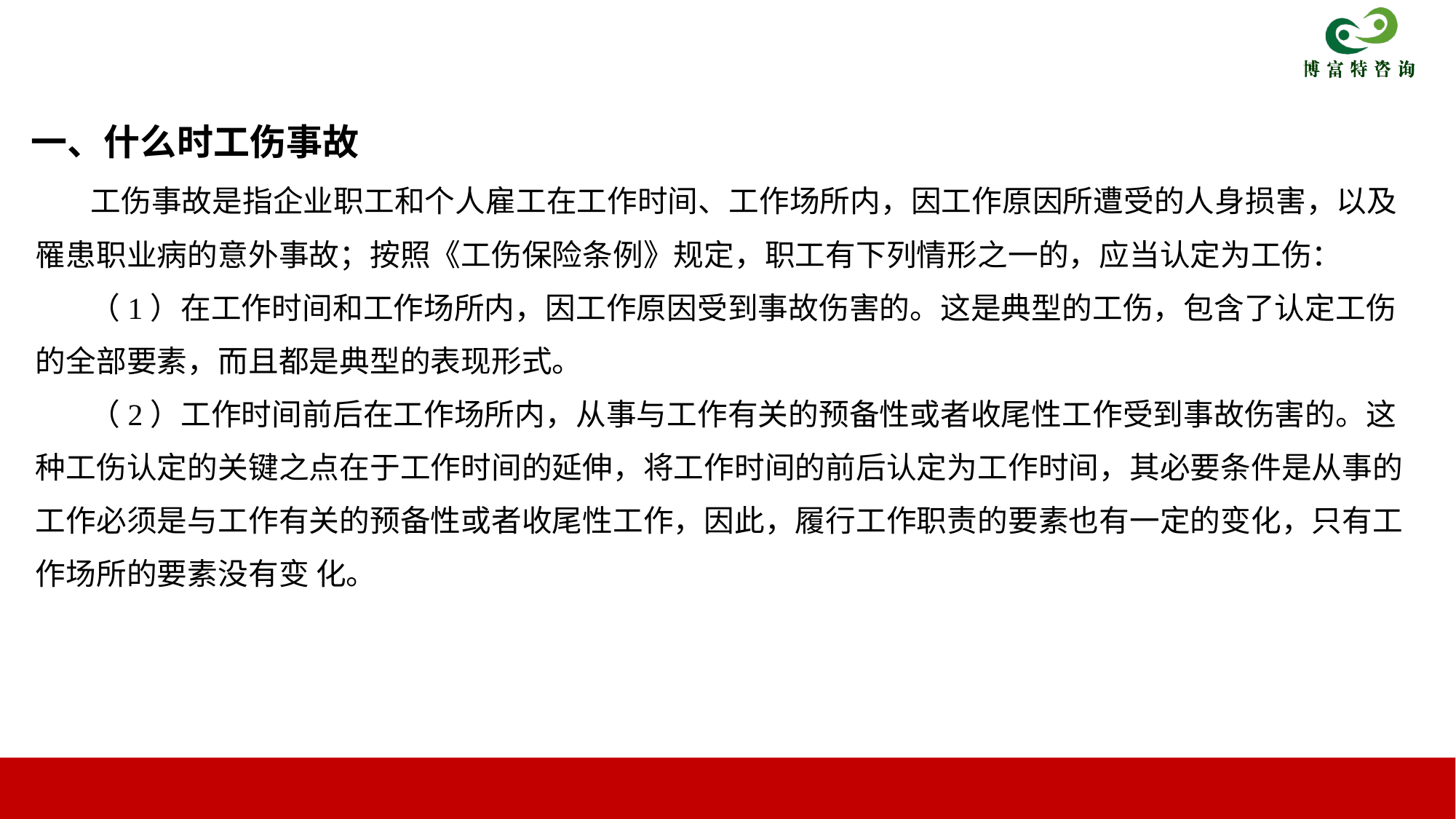

一、什么时工伤事故
      工伤事故是指企业职工和个人雇工在工作时间、工作场所内，因工作原因所遭受的人身损害，以及罹患职业病的意外事故；按照《工伤保险条例》规定，职工有下列情形之一的，应当认定为工伤：
（1）在工作时间和工作场所内，因工作原因受到事故伤害的。这是典型的工伤，包含了认定工伤的全部要素，而且都是典型的表现形式。
（2）工作时间前后在工作场所内，从事与工作有关的预备性或者收尾性工作受到事故伤害的。这种工伤认定的关键之点在于工作时间的延伸，将工作时间的前后认定为工作时间，其必要条件是从事的工作必须是与工作有关的预备性或者收尾性工作，因此，履行工作职责的要素也有一定的变化，只有工作场所的要素没有变 化。